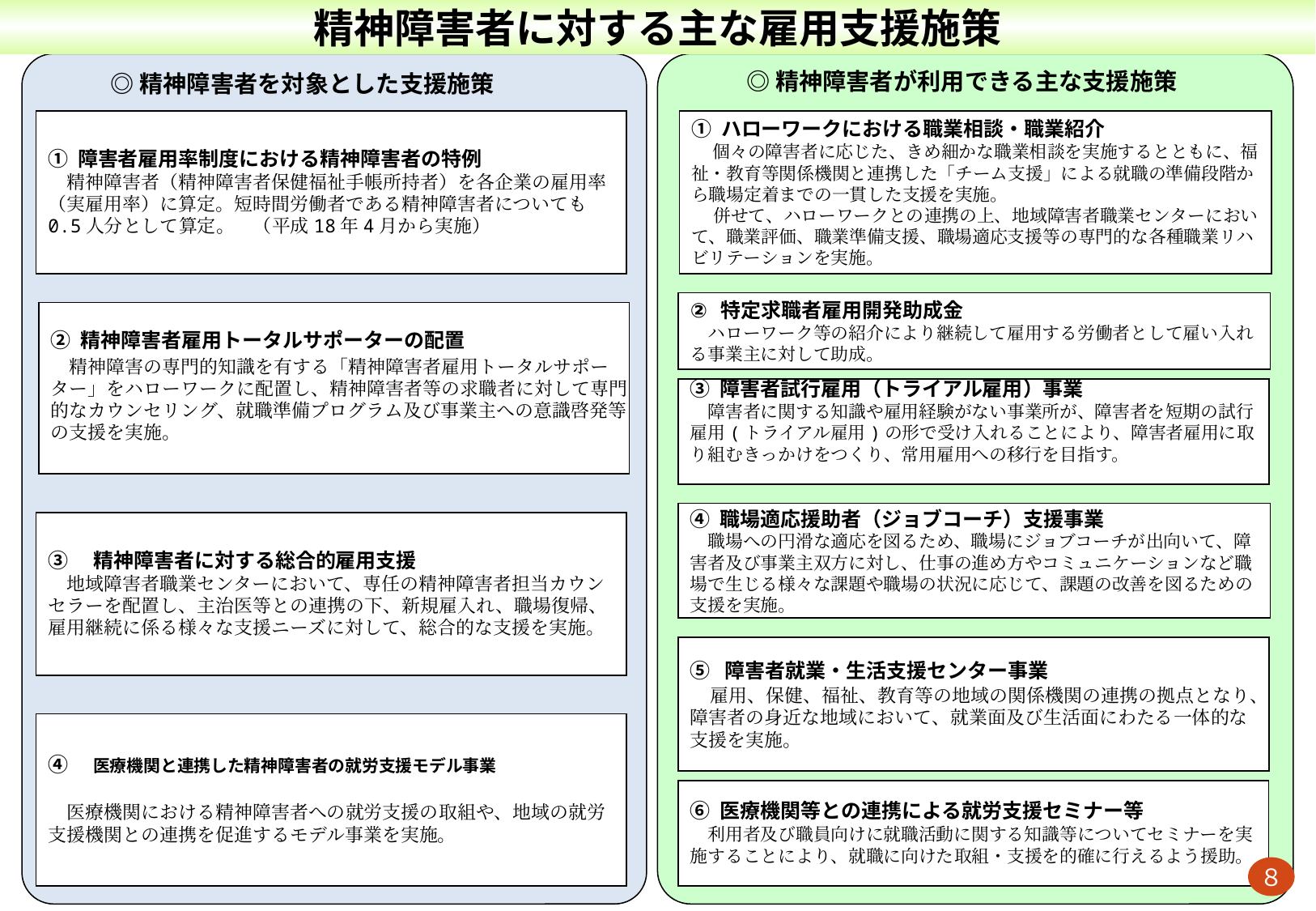

精神障害者に対する主な雇用支援施策

◎精神障害者が利用できる主な支援施策
◎精神障害者を対象とした支援施策
① 障害者雇用率制度における精神障害者の特例
　精神障害者（精神障害者保健福祉手帳所持者）を各企業の雇用率（実雇用率）に算定。短時間労働者である精神障害者についても0.5人分として算定。　（平成18年4月から実施）
① ハローワークにおける職業相談・職業紹介
　 個々の障害者に応じた、きめ細かな職業相談を実施するとともに、福祉・教育等関係機関と連携した「チーム支援」による就職の準備段階から職場定着までの一貫した支援を実施。
　 併せて、ハローワークとの連携の上、地域障害者職業センターにおいて、職業評価、職業準備支援、職場適応支援等の専門的な各種職業リハビリテーションを実施。
特定求職者雇用開発助成金
　ハローワーク等の紹介により継続して雇用する労働者として雇い入れる事業主に対して助成。

② 精神障害者雇用トータルサポーターの配置
　精神障害の専門的知識を有する「精神障害者雇用トータルサポーター」をハローワークに配置し、精神障害者等の求職者に対して専門的なカウンセリング、就職準備プログラム及び事業主への意識啓発等の支援を実施。

③ 障害者試行雇用（トライアル雇用）事業
　障害者に関する知識や雇用経験がない事業所が、障害者を短期の試行雇用(トライアル雇用)の形で受け入れることにより、障害者雇用に取り組むきっかけをつくり、常用雇用への移行を目指す。
④ 職場適応援助者（ジョブコーチ）支援事業
　職場への円滑な適応を図るため、職場にジョブコーチが出向いて、障害者及び事業主双方に対し、仕事の進め方やコミュニケーションなど職場で生じる様々な課題や職場の状況に応じて、課題の改善を図るための支援を実施。
③　精神障害者に対する総合的雇用支援
　地域障害者職業センターにおいて、専任の精神障害者担当カウンセラーを配置し、主治医等との連携の下、新規雇入れ、職場復帰、雇用継続に係る様々な支援ニーズに対して、総合的な支援を実施。
⑤  障害者就業・生活支援センター事業
　雇用、保健、福祉、教育等の地域の関係機関の連携の拠点となり、障害者の身近な地域において、就業面及び生活面にわたる一体的な支援を実施。
④　医療機関と連携した精神障害者の就労支援モデル事業
　医療機関における精神障害者への就労支援の取組や、地域の就労支援機関との連携を促進するモデル事業を実施。
⑥ 医療機関等との連携による就労支援セミナー等
　利用者及び職員向けに就職活動に関する知識等についてセミナーを実施することにより、就職に向けた取組・支援を的確に行えるよう援助。
８